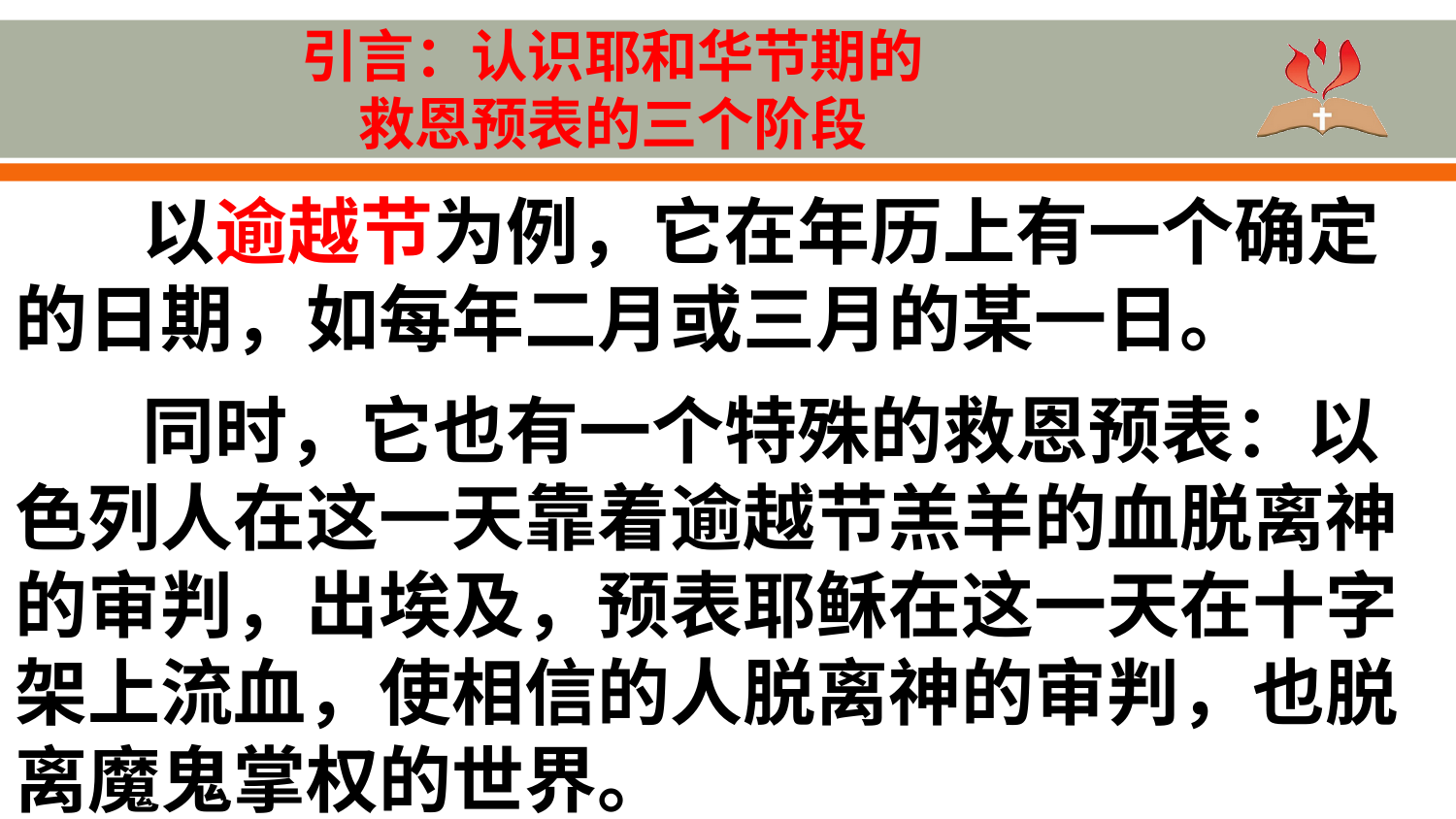

# 引言：认识耶和华节期的 救恩预表的三个阶段
以逾越节为例，它在年历上有一个确定的日期，如每年二月或三月的某一日。
同时，它也有一个特殊的救恩预表：以色列人在这一天靠着逾越节羔羊的血脱离神的审判，出埃及，预表耶稣在这一天在十字架上流血，使相信的人脱离神的审判，也脱离魔鬼掌权的世界。